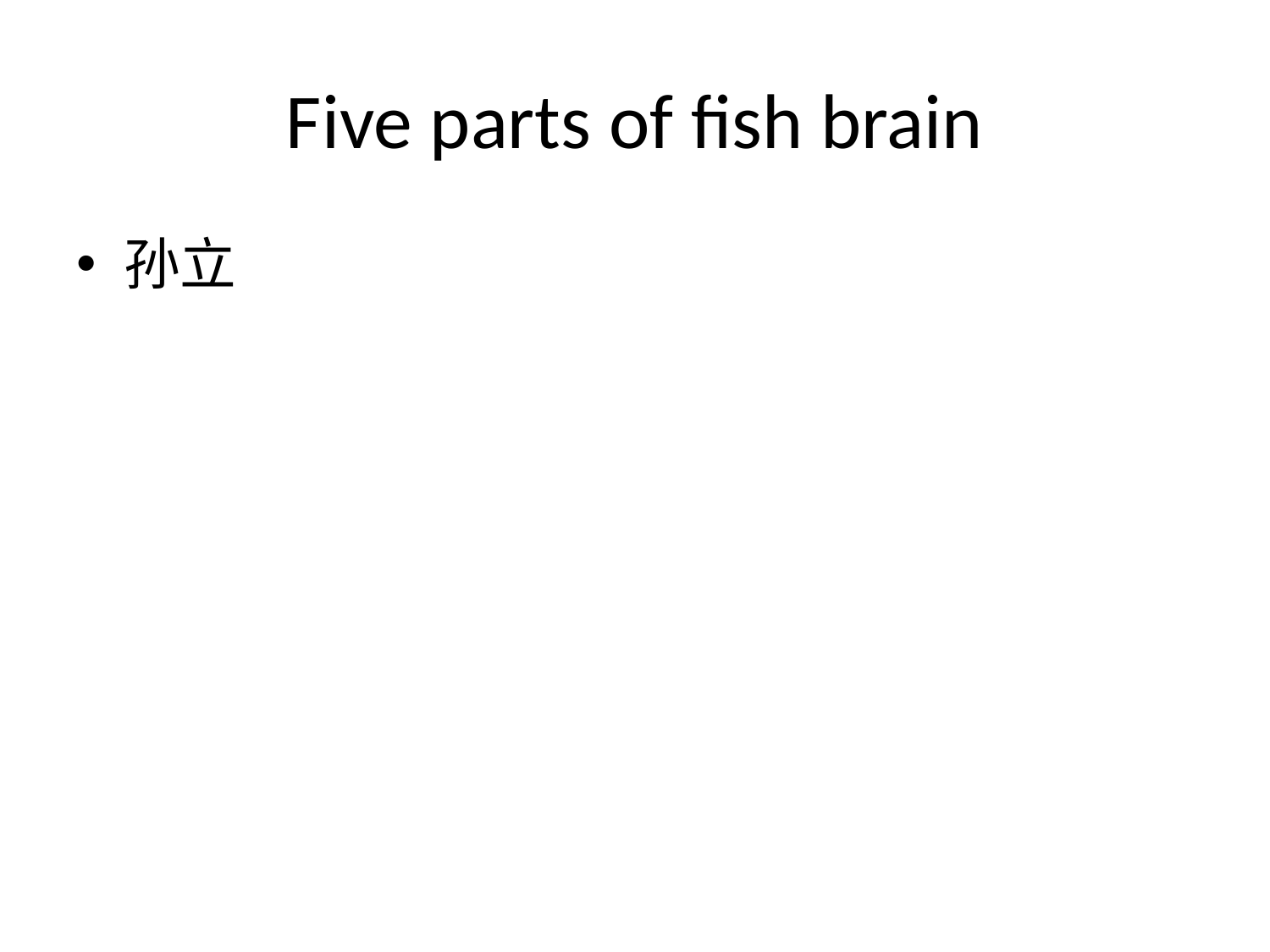

# Five parts of fish brain
孙立